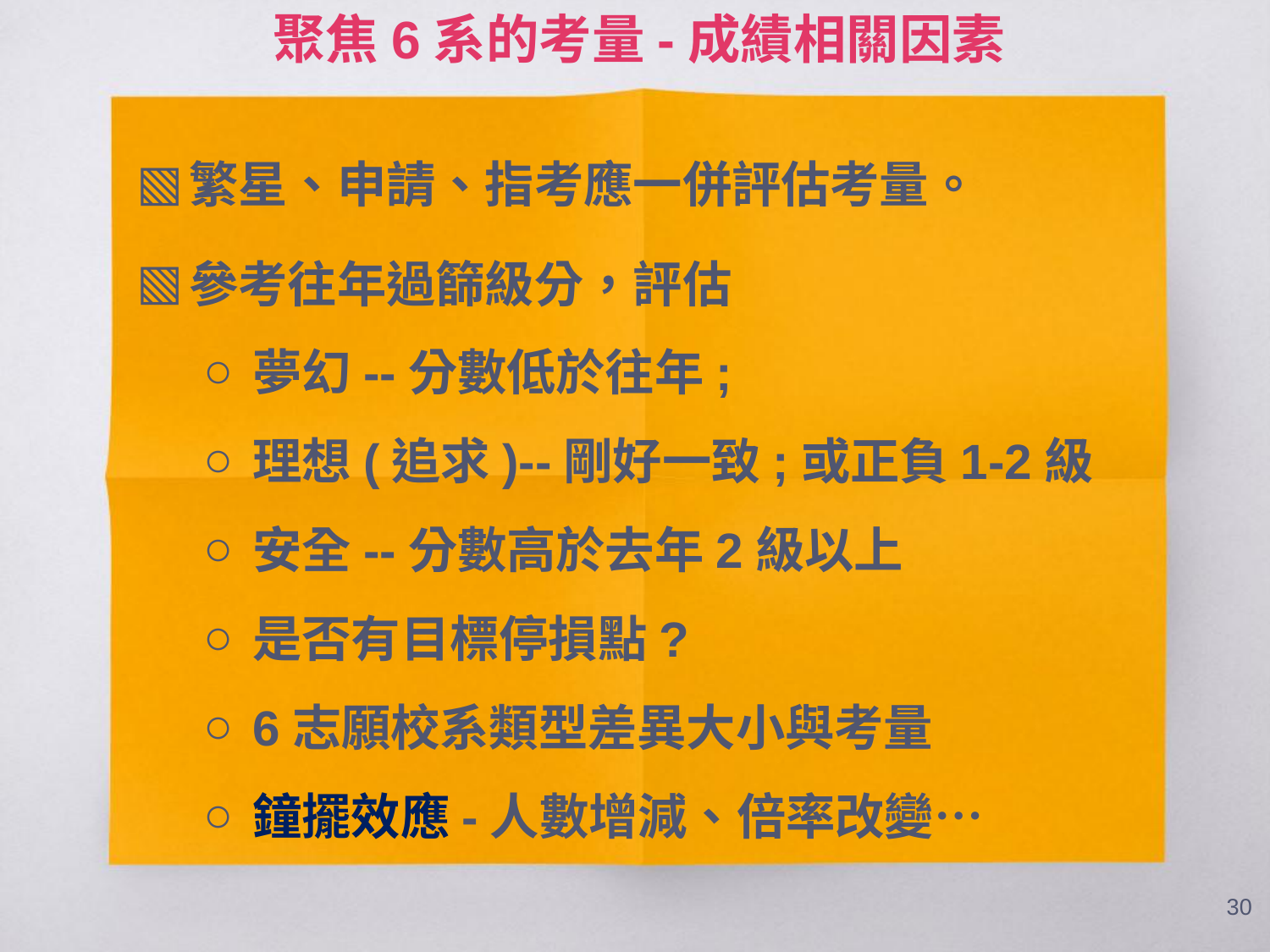

聚焦6系的考量-成績相關因素
繁星、申請、指考應一併評估考量。
參考往年過篩級分，評估
夢幻--分數低於往年;
理想(追求)--剛好一致;或正負1-2級
安全--分數高於去年2級以上
是否有目標停損點?
6志願校系類型差異大小與考量
鐘擺效應-人數增減、倍率改變…
30